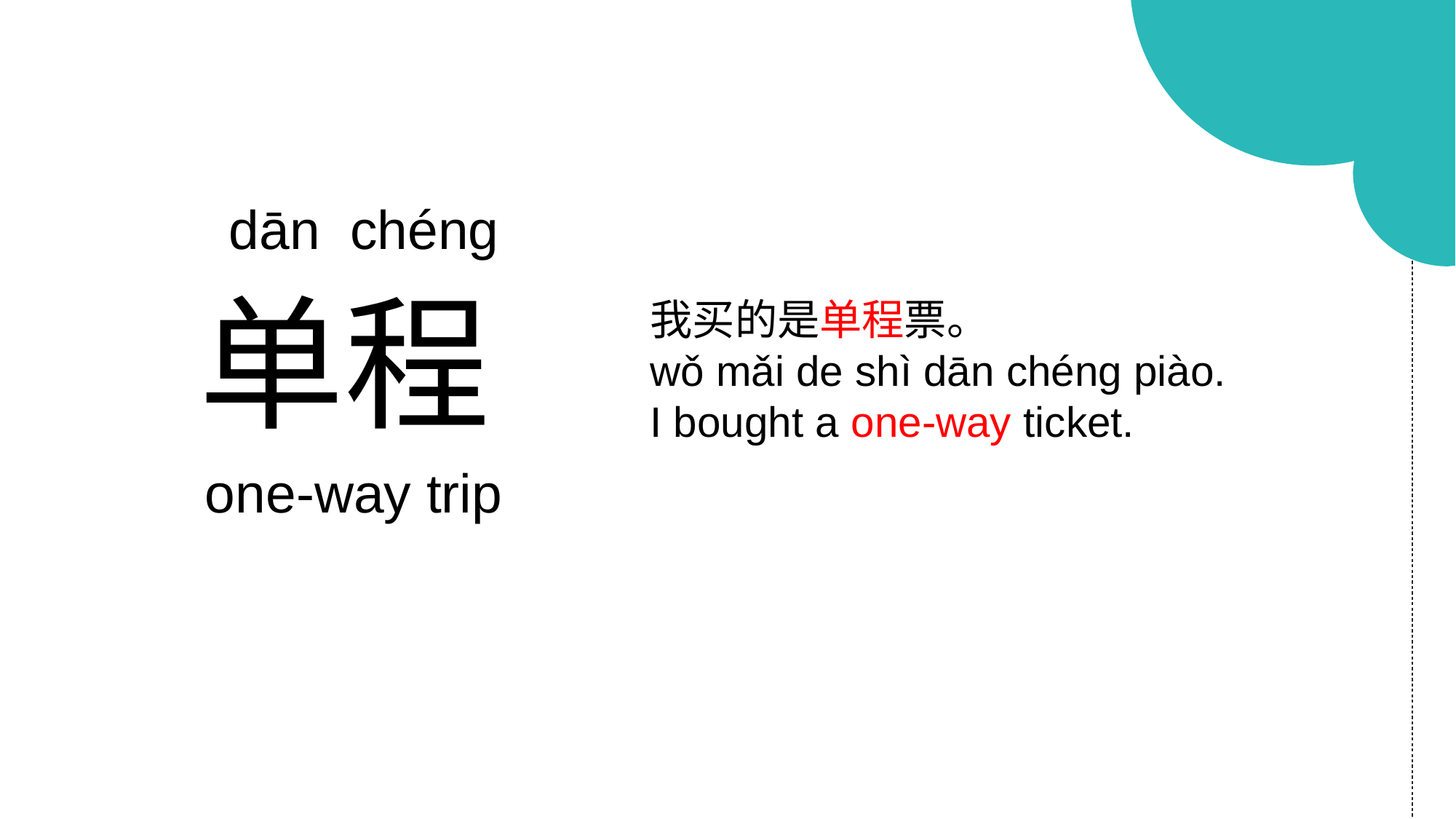

dān  chéng
单程
我买的是单程票。
wǒ mǎi de shì dān chéng piào.
I bought a one-way ticket.
      one-way trip